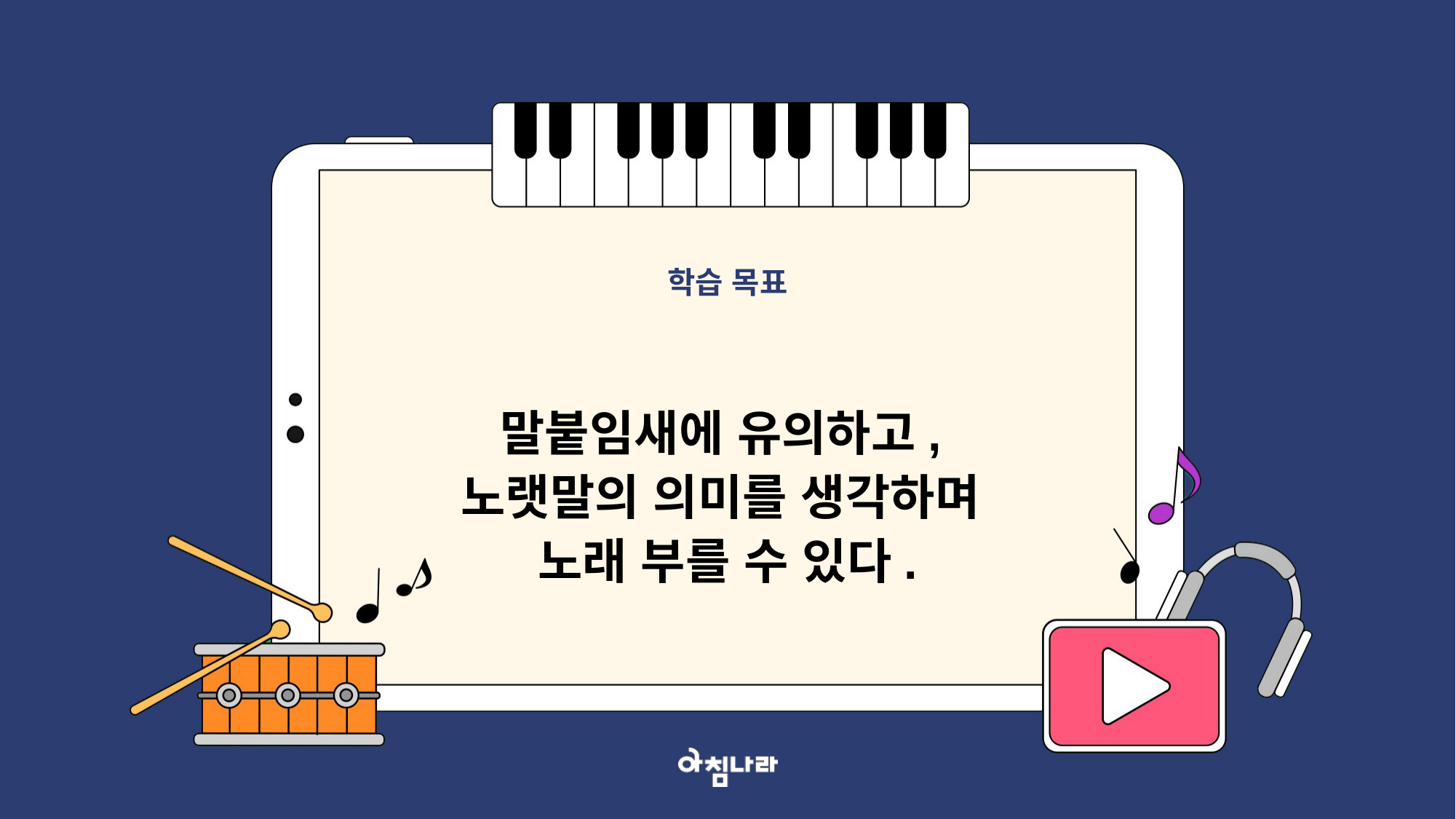

학습 목표
말붙임새에 유의하고,
노랫말의 의미를 생각하며
노래 부를 수 있다.